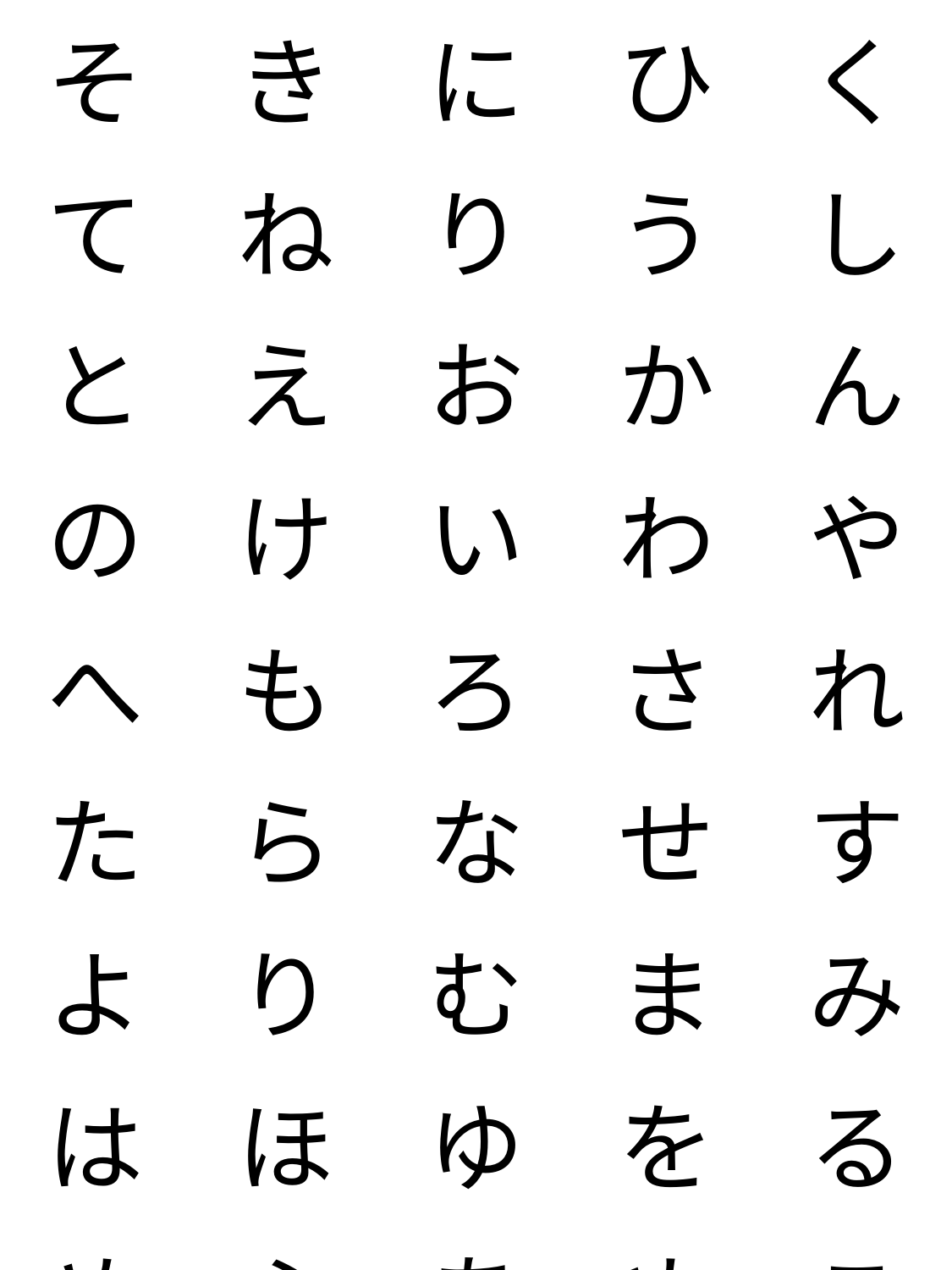

| そ | き | に | ひ | く |
| --- | --- | --- | --- | --- |
| て | ね | り | う | し |
| と | え | お | か | ん |
| の | け | い | わ | や |
| へ | も | ろ | さ | れ |
| た | ら | な | せ | す |
| よ | り | む | ま | み |
| は | ほ | ゆ | を | る |
| め | ふ | あ | ぬ | こ |